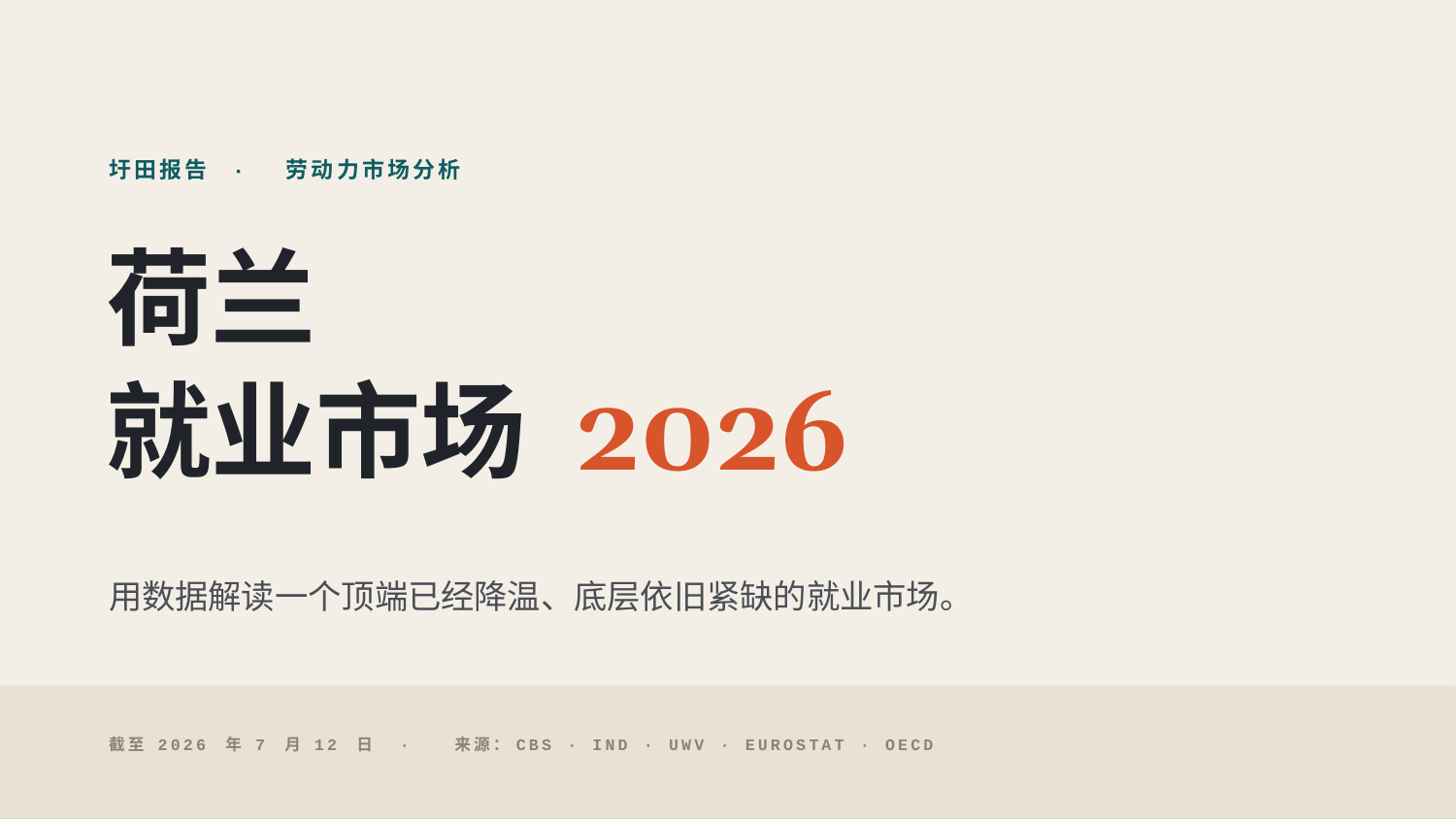

圩田报告  ·  劳动力市场分析
荷兰
就业市场 2026
用数据解读一个顶端已经降温、底层依旧紧缺的就业市场。

截至 2026 年 7 月 12 日   ·   来源：CBS · IND · UWV · EUROSTAT · OECD